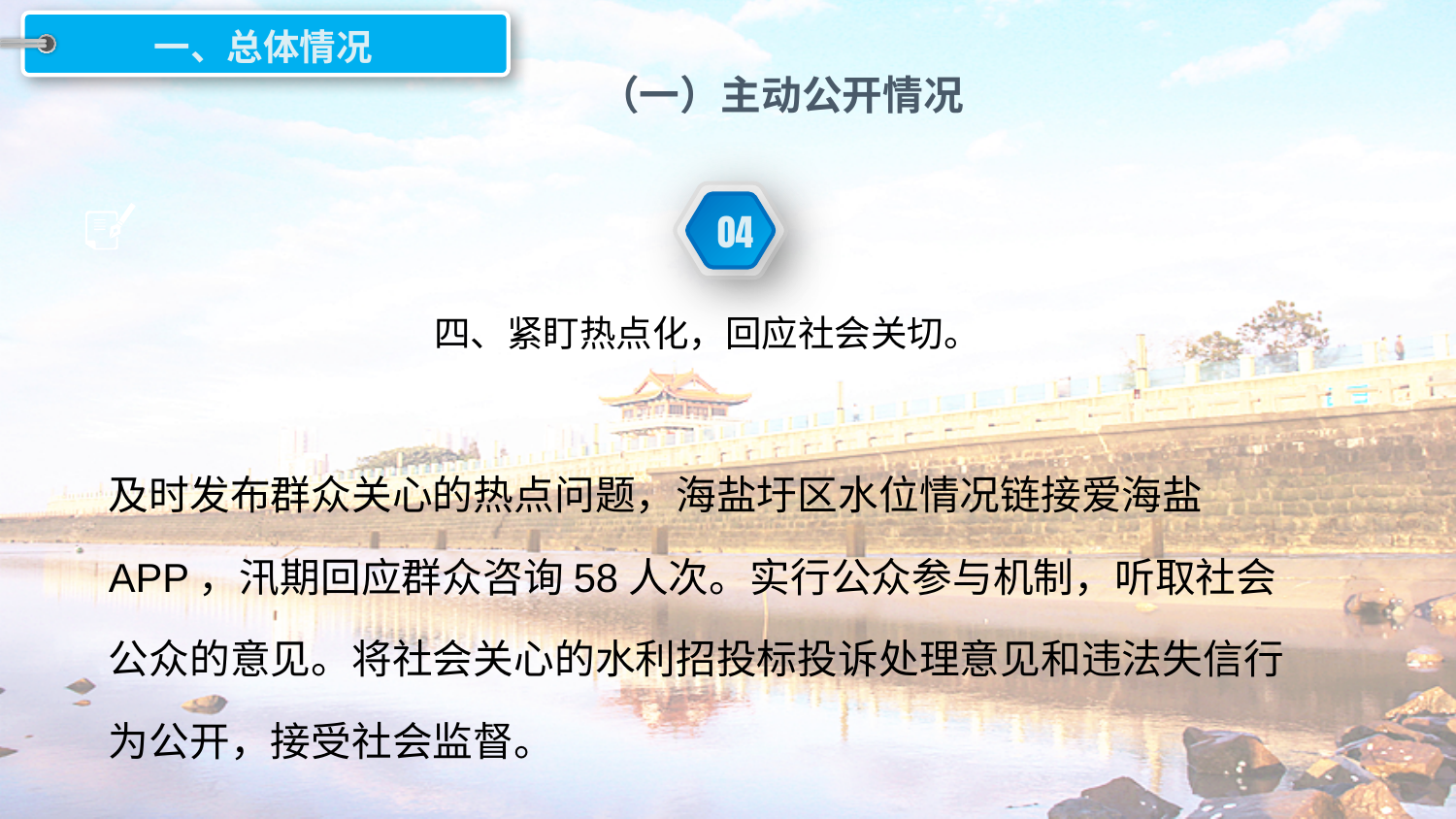

一、总体情况

（一）主动公开情况

04
四、紧盯热点化，回应社会关切。

及时发布群众关心的热点问题，海盐圩区水位情况链接爱海盐APP，汛期回应群众咨询58人次。实行公众参与机制，听取社会公众的意见。将社会关心的水利招投标投诉处理意见和违法失信行为公开，接受社会监督。